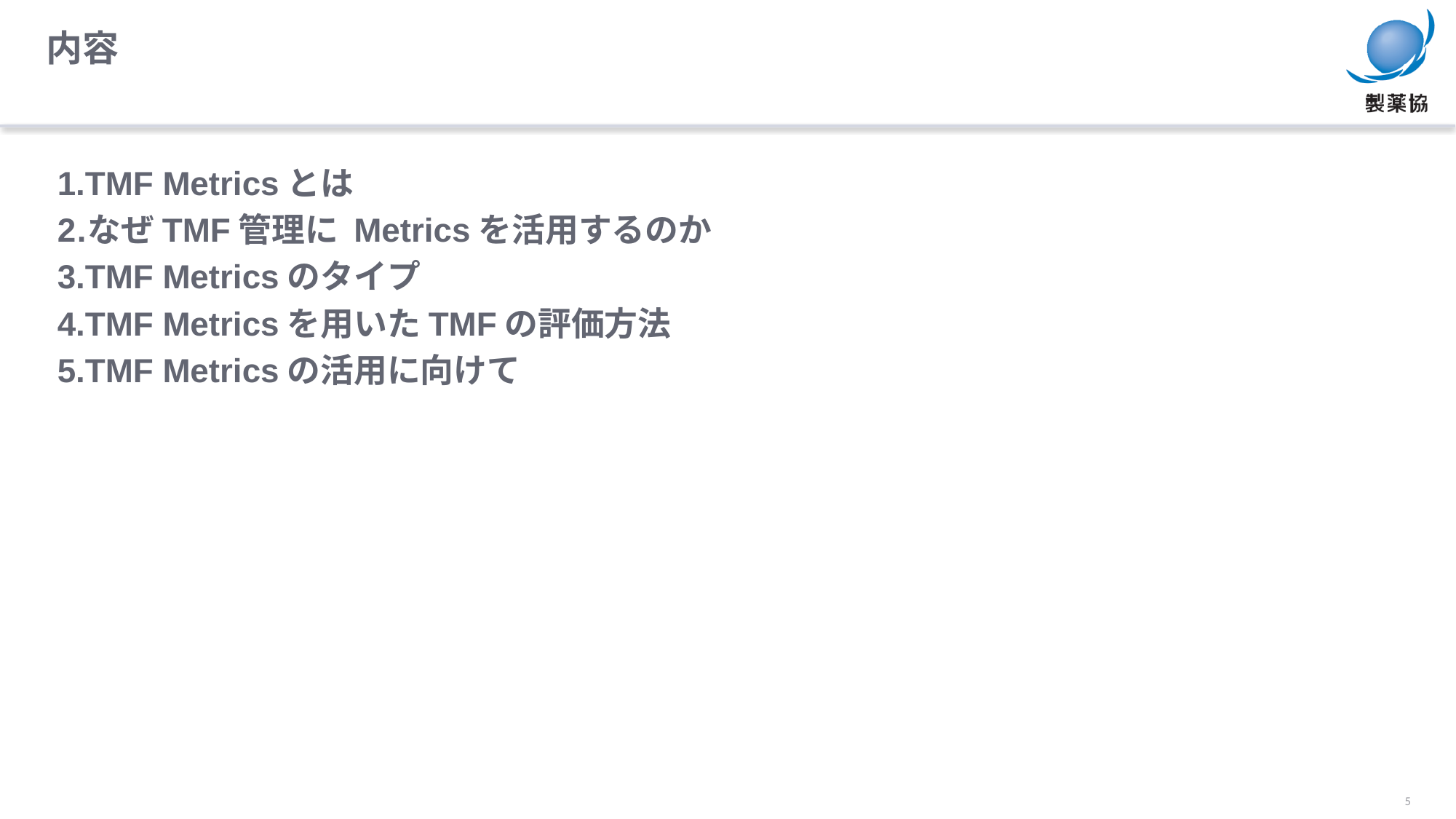

内容
TMF Metricsとは
なぜTMF管理に Metricsを活用するのか
TMF Metricsのタイプ
TMF Metricsを用いたTMFの評価方法
TMF Metricsの活用に向けて
5